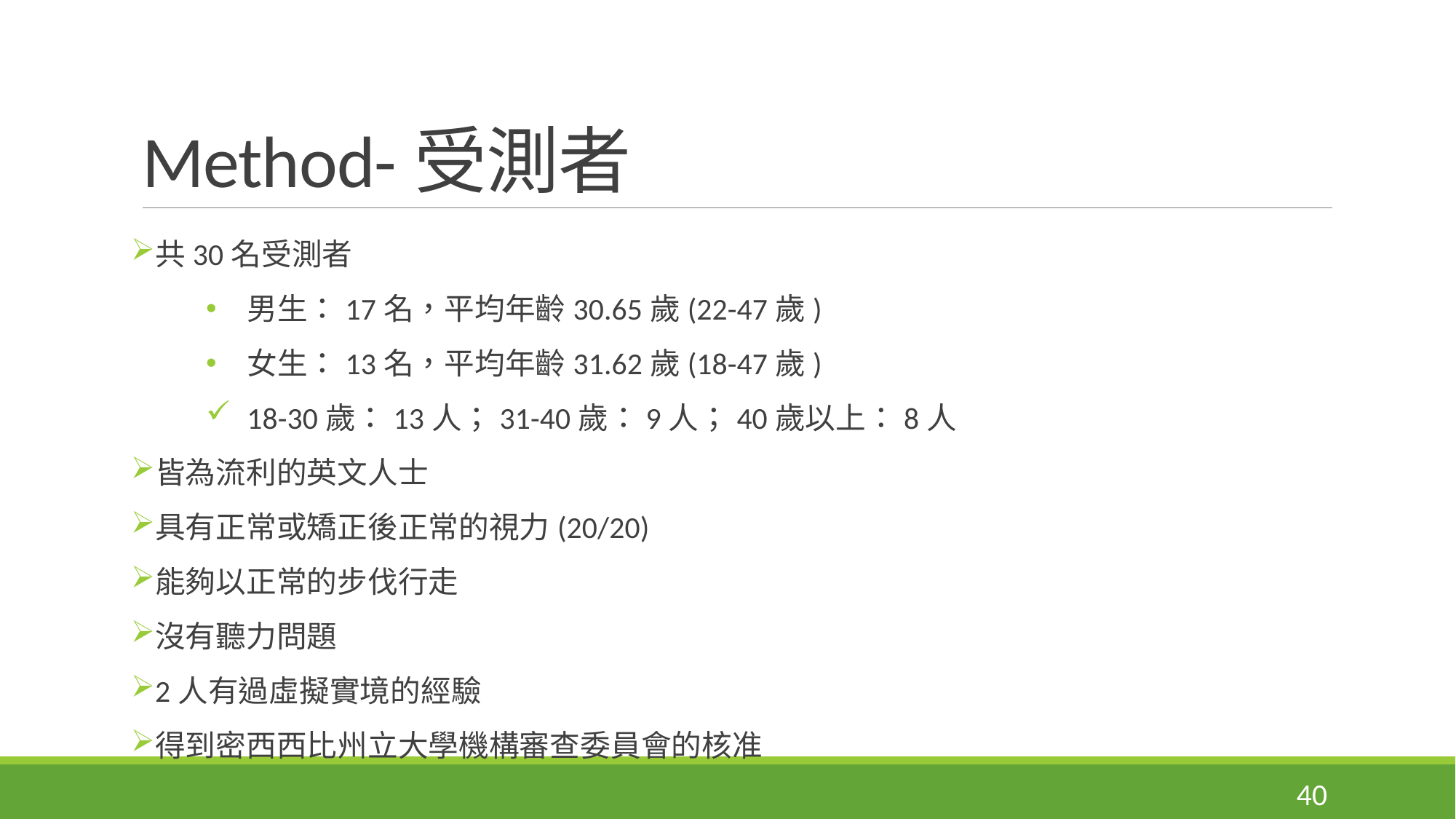

# Method-受測者
共30名受測者
男生：17名，平均年齡30.65歲(22-47歲)
女生：13名，平均年齡31.62歲(18-47歲)
18-30歲：13人；31-40歲：9人；40歲以上：8人
皆為流利的英文人士
具有正常或矯正後正常的視力(20/20)
能夠以正常的步伐行走
沒有聽力問題
2人有過虛擬實境的經驗
得到密西西比州立大學機構審查委員會的核准
40